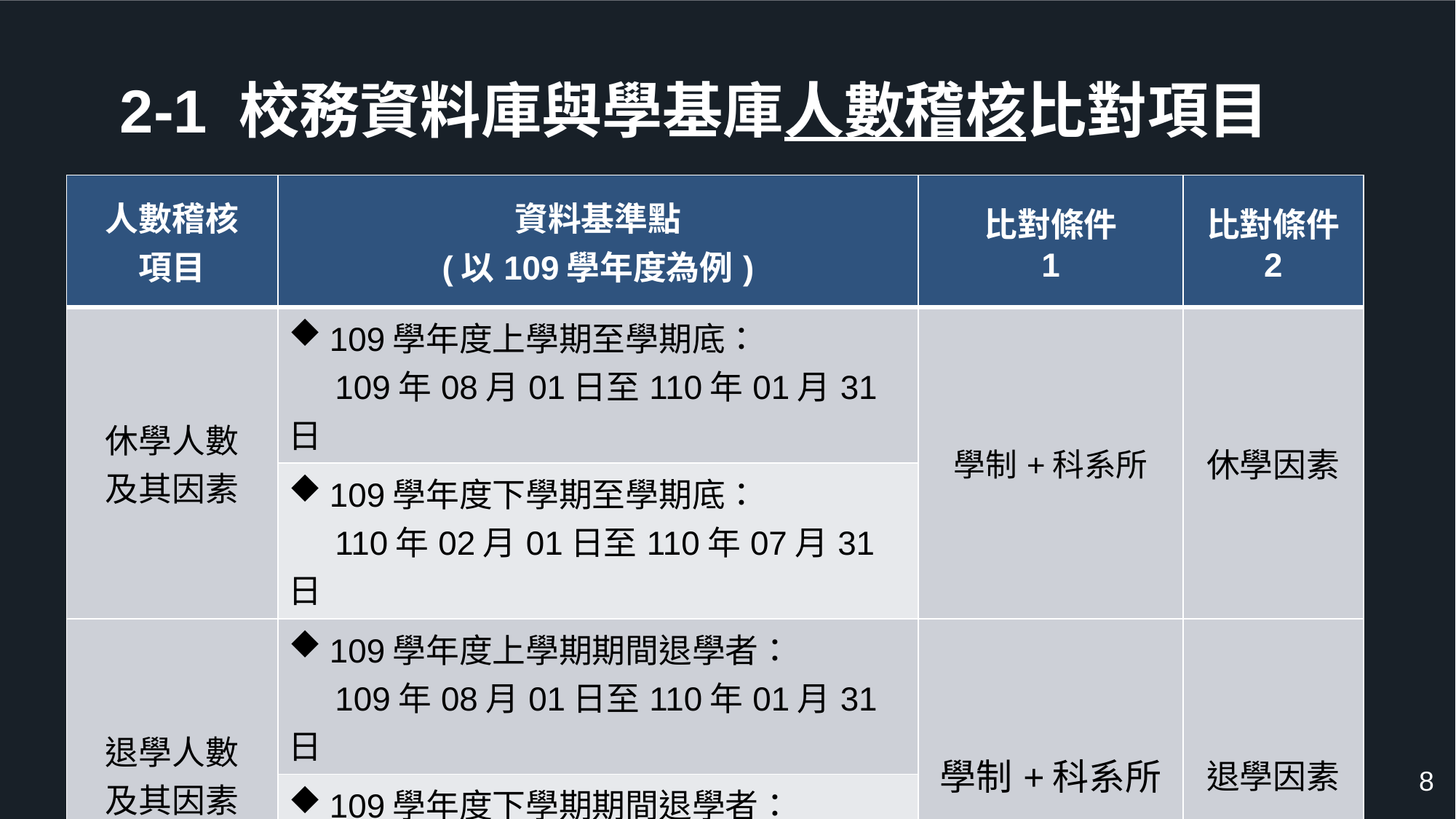

2-1 校務資料庫與學基庫人數稽核比對項目
| 人數稽核 項目 | 資料基準點 (以109學年度為例) | 比對條件 1 | 比對條件 2 |
| --- | --- | --- | --- |
| 休學人數 及其因素 | 109學年度上學期至學期底： 109年08月01日至110年01月31日 | 學制+科系所 | 休學因素 |
|  | 109學年度下學期至學期底： 110年02月01日至110年07月31日 |  |  |
| 退學人數 及其因素 | 109學年度上學期期間退學者： 109年08月01日至110年01月31日 | 學制+科系所 | 退學因素 |
|  | 109學年度下學期期間退學者： 110年02月01日至110年07月31日 |  |  |
8